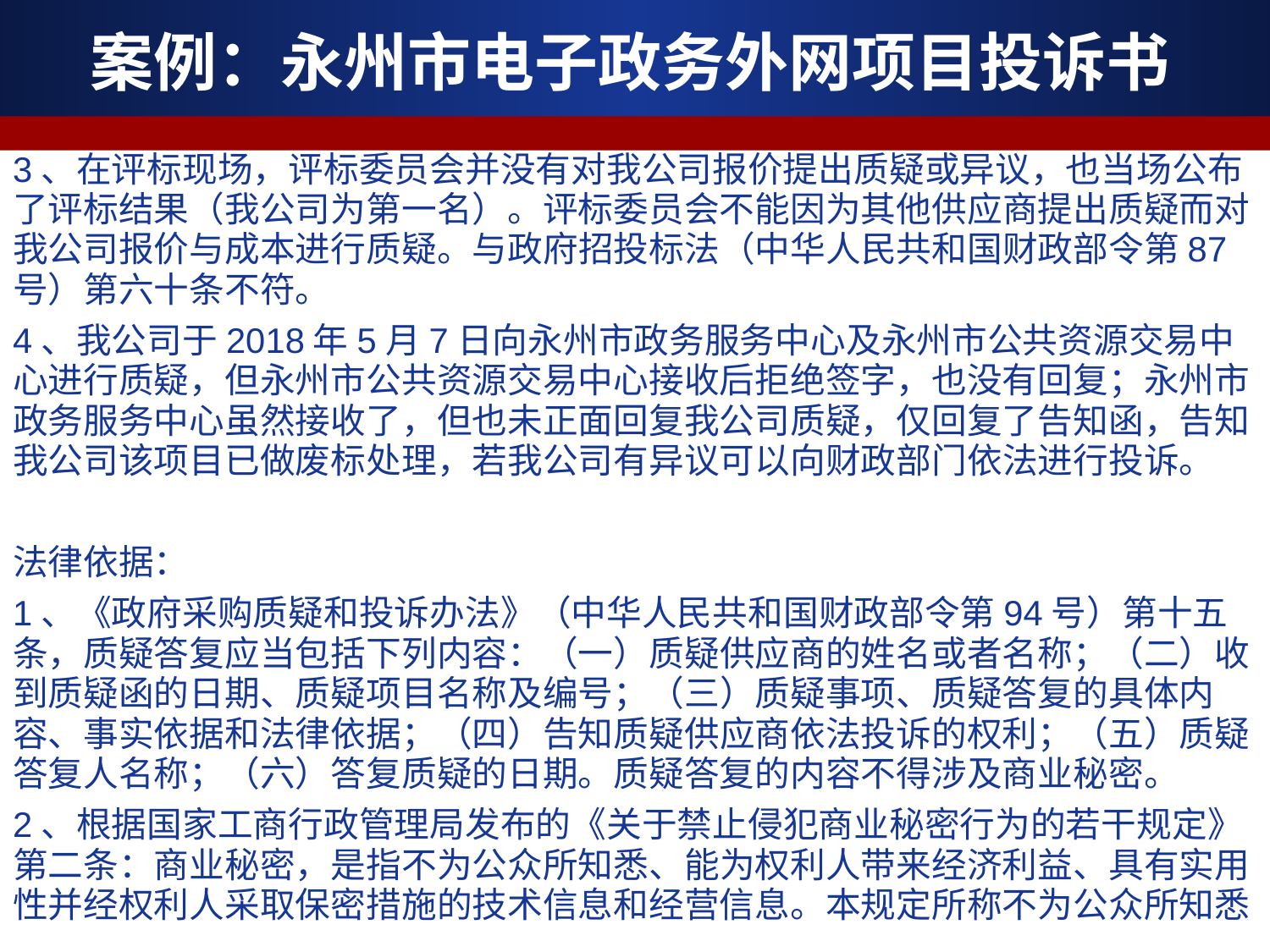

案例：永州市电子政务外网项目投诉书
3、在评标现场，评标委员会并没有对我公司报价提出质疑或异议，也当场公布了评标结果（我公司为第一名）。评标委员会不能因为其他供应商提出质疑而对我公司报价与成本进行质疑。与政府招投标法（中华人民共和国财政部令第87号）第六十条不符。
4、我公司于2018年5月7日向永州市政务服务中心及永州市公共资源交易中心进行质疑，但永州市公共资源交易中心接收后拒绝签字，也没有回复；永州市政务服务中心虽然接收了，但也未正面回复我公司质疑，仅回复了告知函，告知我公司该项目已做废标处理，若我公司有异议可以向财政部门依法进行投诉。

法律依据：
1、《政府采购质疑和投诉办法》（中华人民共和国财政部令第94号）第十五条，质疑答复应当包括下列内容：（一）质疑供应商的姓名或者名称；（二）收到质疑函的日期、质疑项目名称及编号；（三）质疑事项、质疑答复的具体内容、事实依据和法律依据；（四）告知质疑供应商依法投诉的权利；（五）质疑答复人名称；（六）答复质疑的日期。质疑答复的内容不得涉及商业秘密。
2、根据国家工商行政管理局发布的《关于禁止侵犯商业秘密行为的若干规定》第二条：商业秘密，是指不为公众所知悉、能为权利人带来经济利益、具有实用性并经权利人采取保密措施的技术信息和经营信息。本规定所称不为公众所知悉